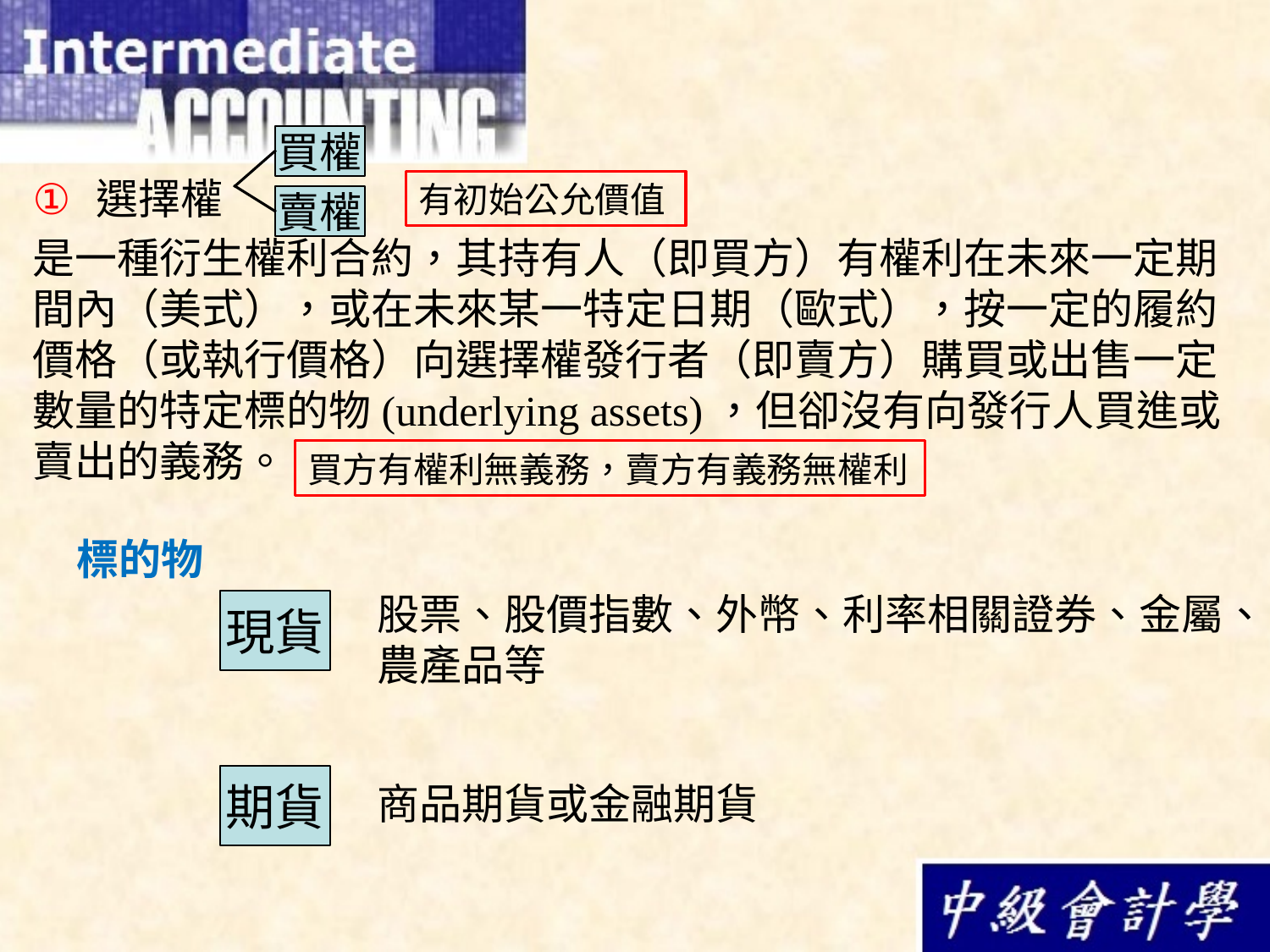

買權
選擇權
是一種衍生權利合約，其持有人（即買方）有權利在未來一定期間內（美式），或在未來某一特定日期（歐式），按一定的履約價格（或執行價格）向選擇權發行者（即賣方）購買或出售一定數量的特定標的物(underlying assets)，但卻沒有向發行人買進或賣出的義務。
有初始公允價值
賣權
買方有權利無義務，賣方有義務無權利
標的物
股票、股價指數、外幣、利率相關證券、金屬、農產品等
現貨
期貨
商品期貨或金融期貨